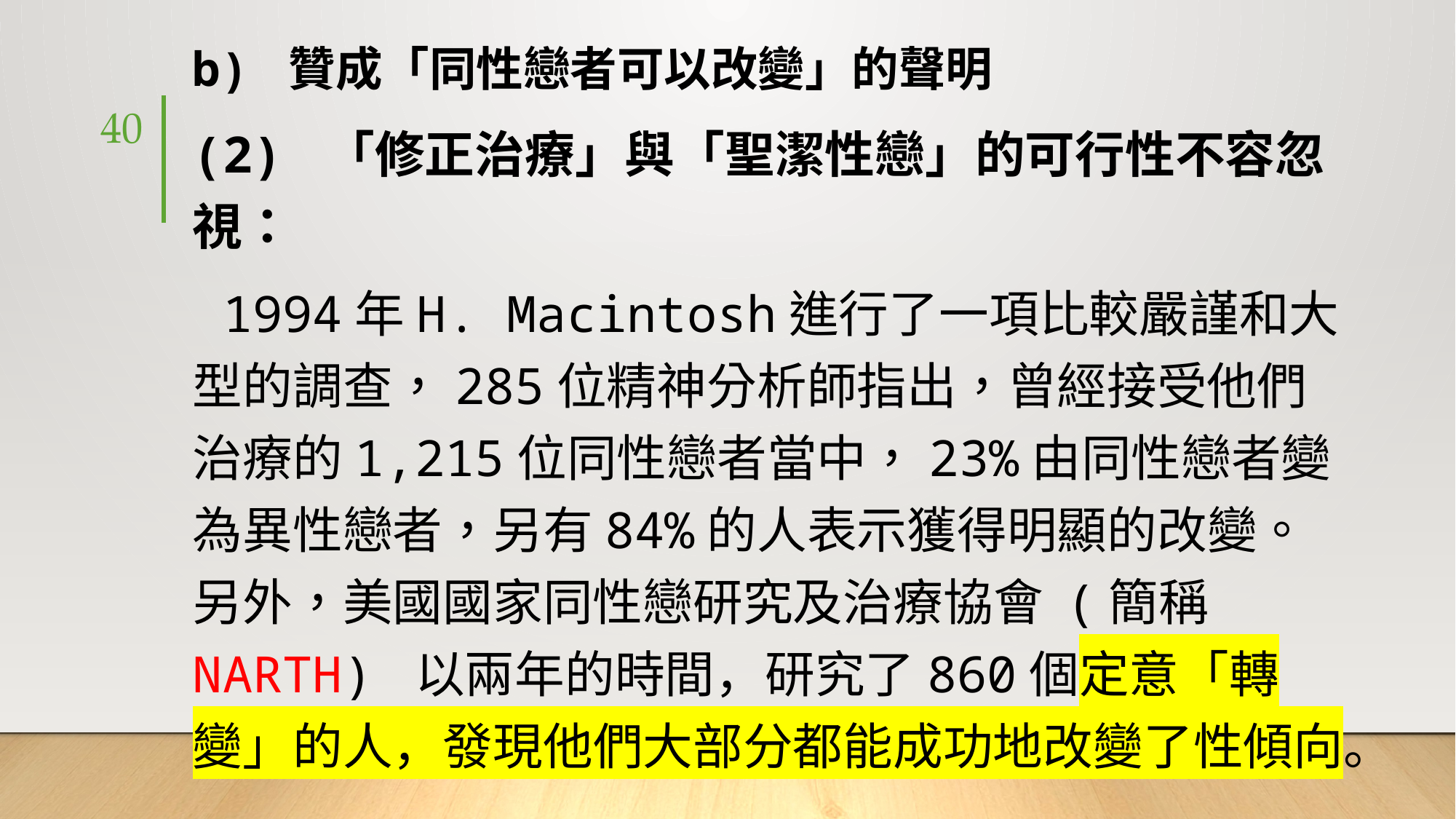

b) 贊成「同性戀者可以改變」的聲明
(2) 「修正治療」與「聖潔性戀」的可行性不容忽視：
 1994年H. Macintosh進行了一項比較嚴謹和大型的調查，285位精神分析師指出，曾經接受他們治療的1,215位同性戀者當中，23%由同性戀者變為異性戀者，另有84%的人表示獲得明顯的改變。 另外，美國國家同性戀研究及治療協會 (簡稱NARTH) 以兩年的時間，研究了860個定意「轉變」的人，發現他們大部分都能成功地改變了性傾向。
40